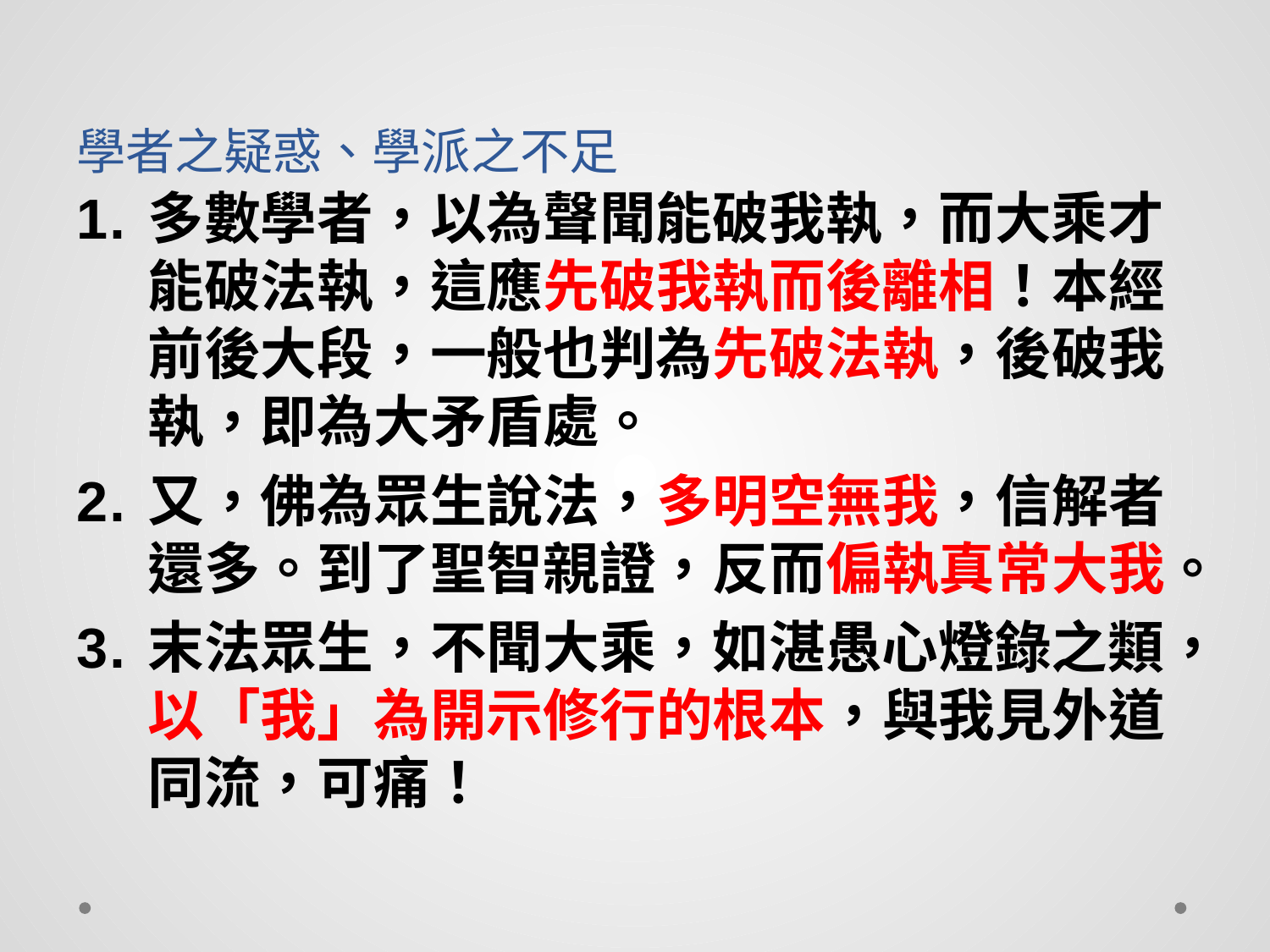

# 學者之疑惑、學派之不足
多數學者，以為聲聞能破我執，而大乘才能破法執，這應先破我執而後離相！本經前後大段，一般也判為先破法執，後破我執，即為大矛盾處。
又，佛為眾生說法，多明空無我，信解者還多。到了聖智親證，反而偏執真常大我。
末法眾生，不聞大乘，如湛愚心燈錄之類，以「我」為開示修行的根本，與我見外道同流，可痛！